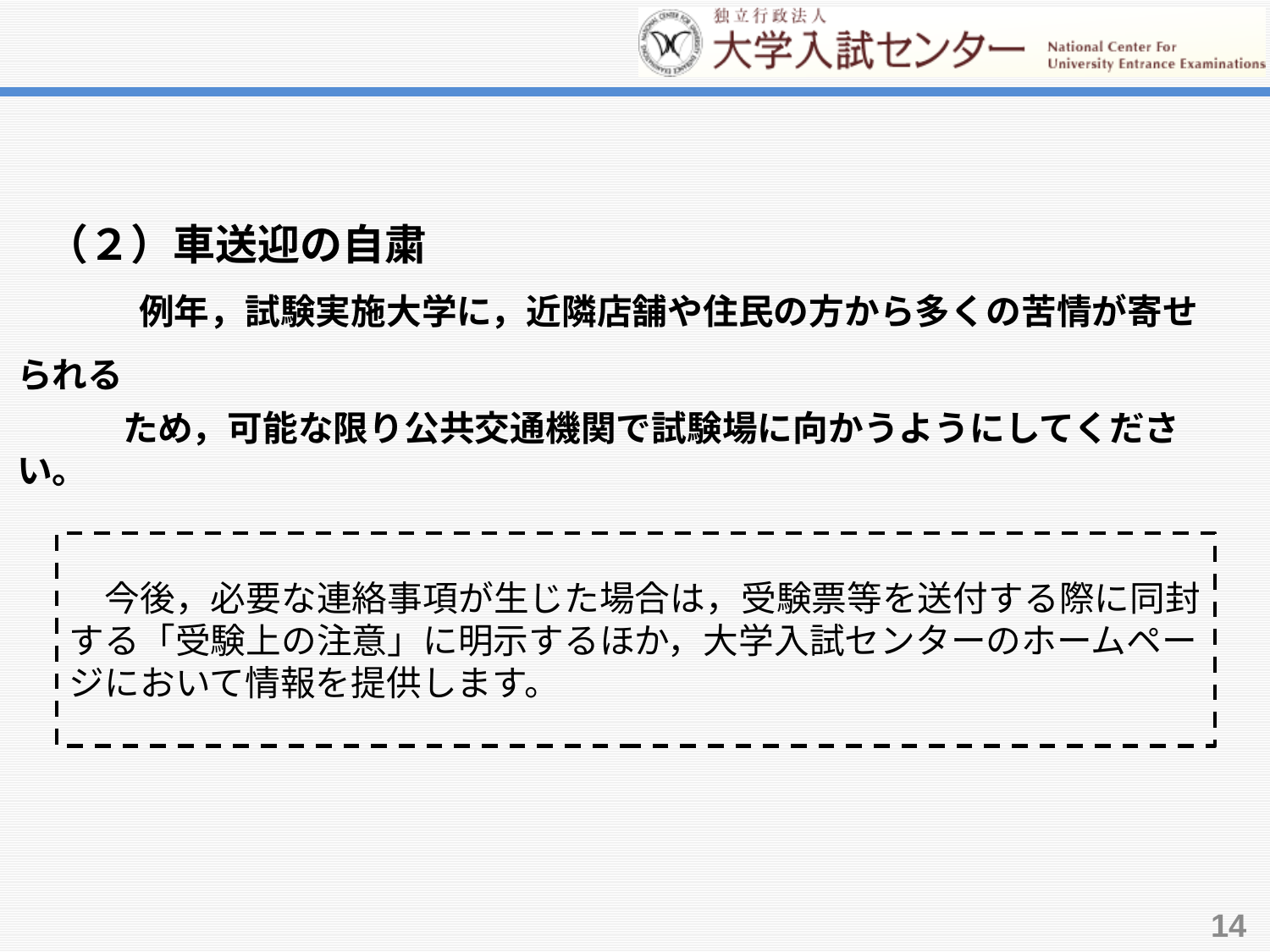

（２）車送迎の自粛
　　 　 例年，試験実施大学に，近隣店舗や住民の方から多くの苦情が寄せられる
　　　ため，可能な限り公共交通機関で試験場に向かうようにしてください。
　今後，必要な連絡事項が生じた場合は，受験票等を送付する際に同封する「受験上の注意」に明示するほか，大学入試センターのホームページにおいて情報を提供します。
14